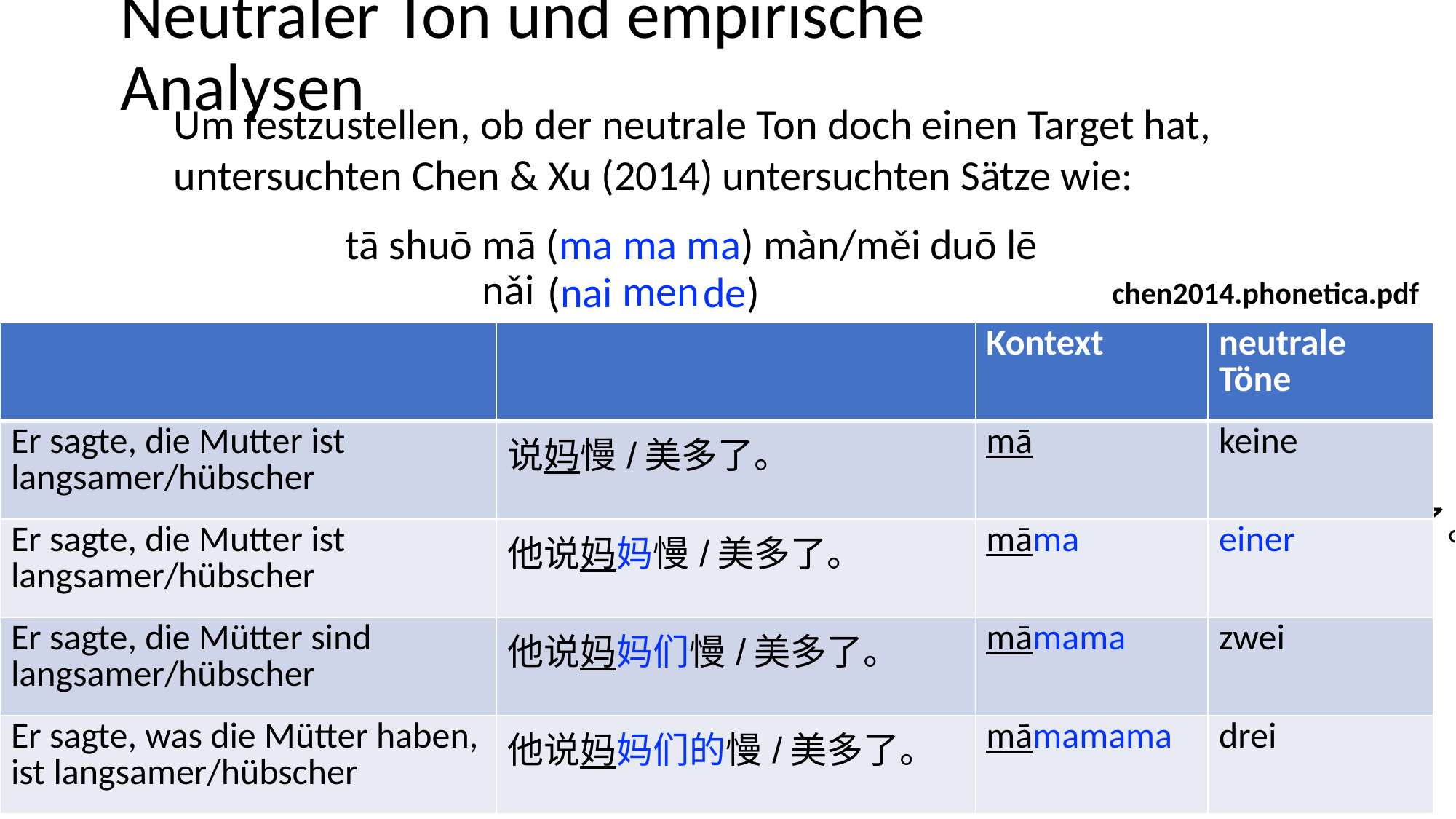

# Neutraler Ton und empirische Analysen
Um festzustellen, ob der neutrale Ton doch einen Target hat, untersuchten Chen & Xu (2014) untersuchten Sätze wie:
tā shuō mā (ma ma ma) màn/měi duō lē
nǎi
men
(nai
de)
chen2014.phonetica.pdf
|  |  | Kontext | neutrale Töne |
| --- | --- | --- | --- |
| Er sagte, die Mutter ist langsamer/hübscher | 说妈慢/美多了。 | mā | keine |
| Er sagte, die Mutter ist langsamer/hübscher | 他说妈妈慢/美多了。 | māma | einer |
| Er sagte, die Mütter sind langsamer/hübscher | 他说妈妈们慢/美多了。 | māmama | zwei |
| Er sagte, was die Mütter haben, ist langsamer/hübscher | 他说妈妈们的慢/美多了。 | māmamama | drei |
他说妈妈慢/美多了。
chen06b.pdf
他说妈妈们慢/美多了。